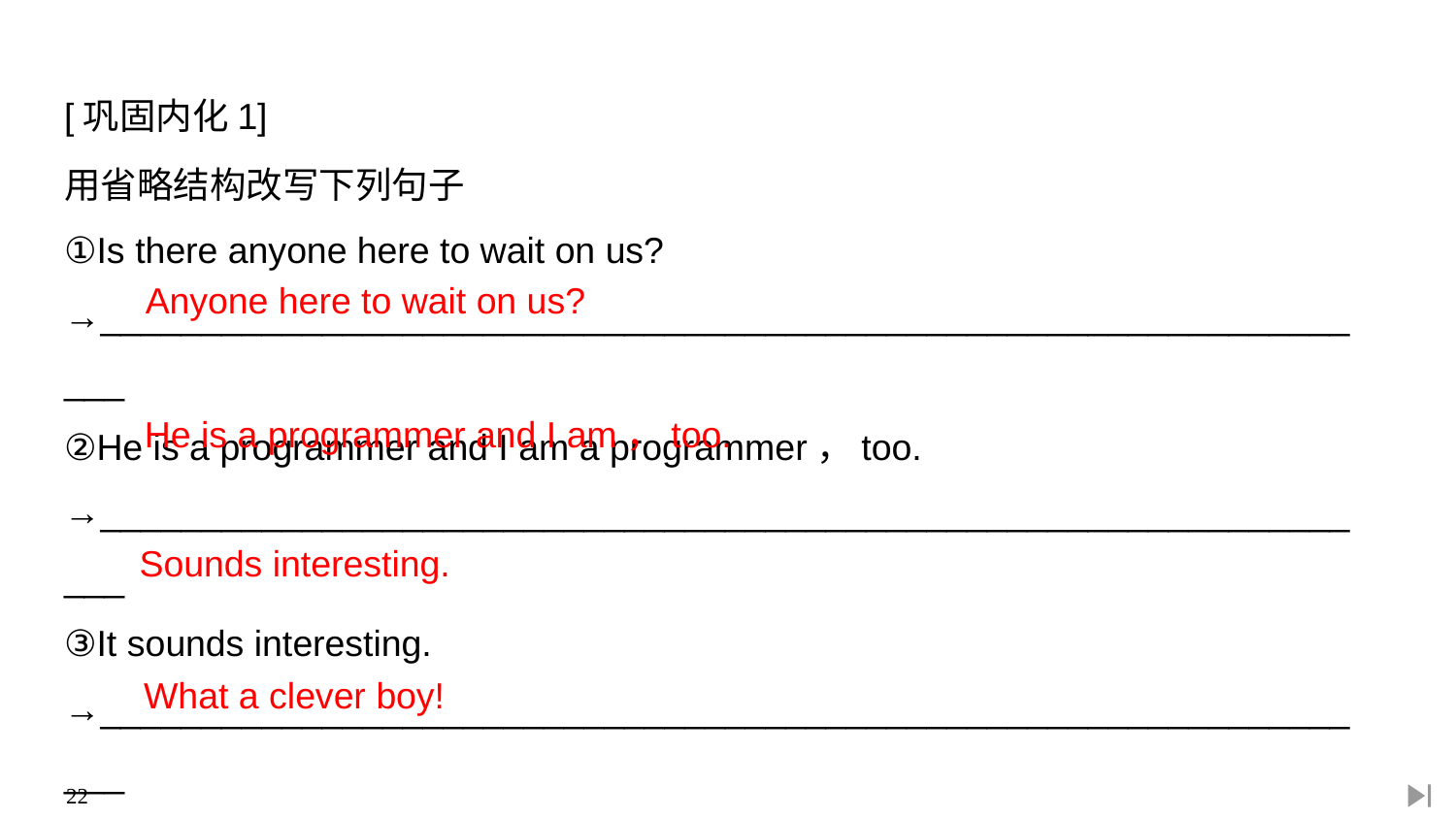

[巩固内化1]
用省略结构改写下列句子
①Is there anyone here to wait on us?
→_________________________________________________________________
②He is a programmer and I am a programmer，too.
→_________________________________________________________________
③It sounds interesting.
→_________________________________________________________________
④What a clever boy he is!
→_________________________________________________________________
Anyone here to wait on us?
He is a programmer and I am，too.
Sounds interesting.
What a clever boy!